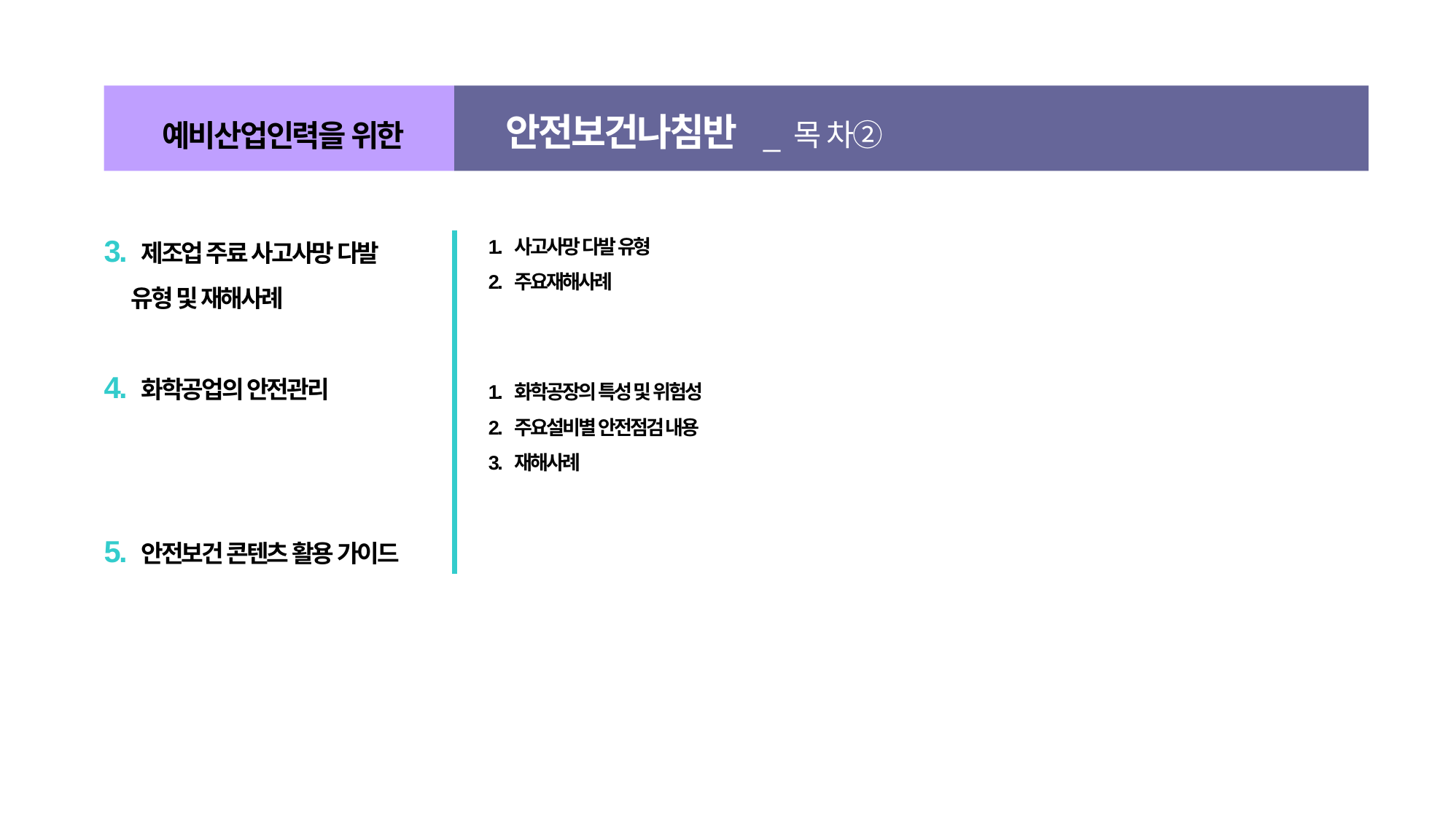

안전보건나침반  _ 목 차②
예비산업인력을 위한
3. 제조업 주료 사고사망 다발
    유형 및 재해사례
1.  사고사망 다발 유형
2.  주요재해사례
4. 화학공업의 안전관리

1.  화학공장의 특성 및 위험성
2.  주요설비별 안전점검 내용
3.  재해사례

5. 안전보건 콘텐츠 활용 가이드